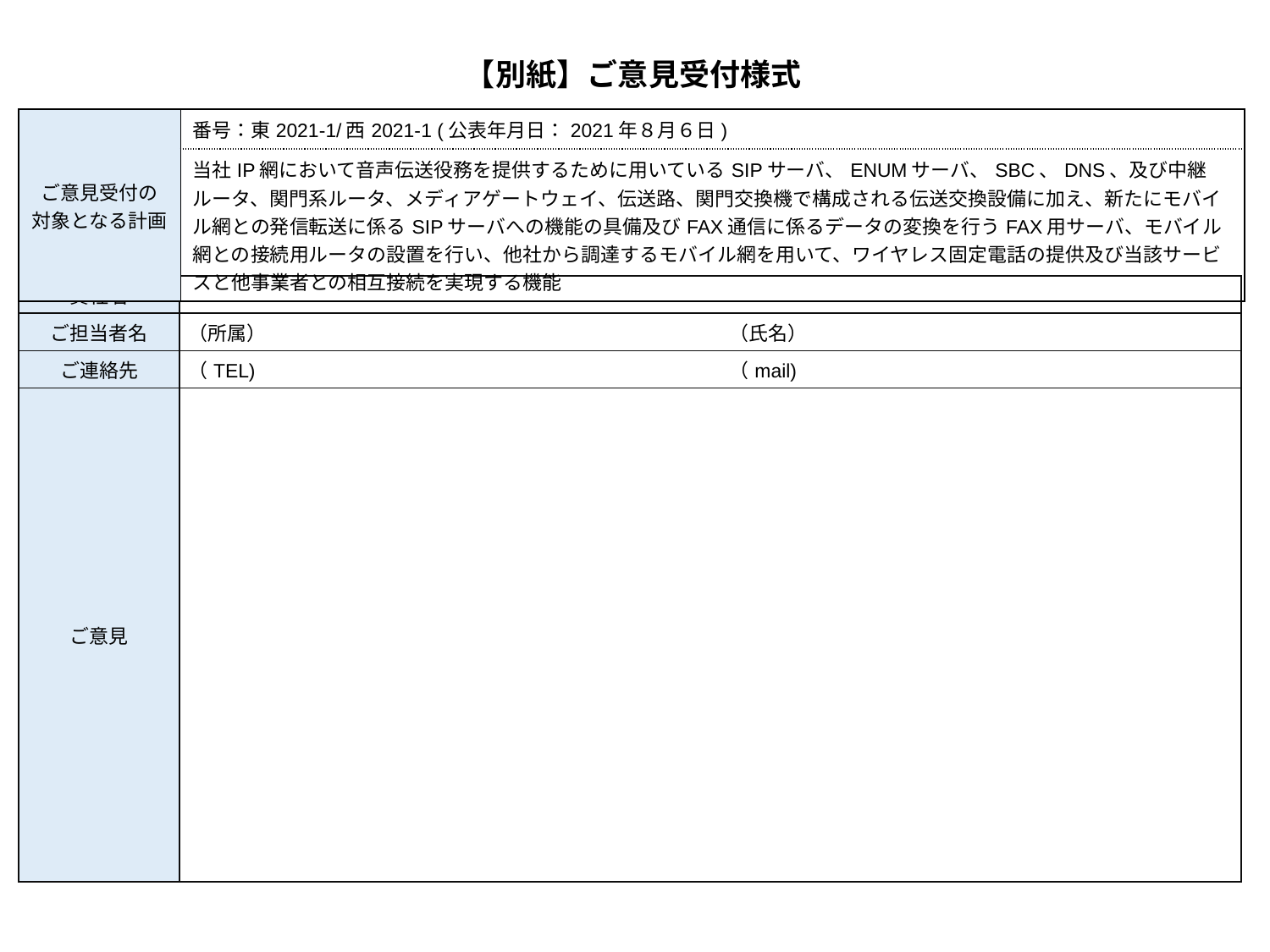

【別紙】ご意見受付様式
| ご意見受付の 対象となる計画 | 番号：東2021-1/西2021-1 (公表年月日：2021年８月６日) |
| --- | --- |
|  | 当社IP網において音声伝送役務を提供するために用いているSIPサーバ、ENUMサーバ、SBC、DNS、及び中継ルータ、関門系ルータ、メディアゲートウェイ、伝送路、関門交換機で構成される伝送交換設備に加え、新たにモバイル網との発信転送に係るSIPサーバへの機能の具備及びFAX通信に係るデータの変換を行うFAX用サーバ、モバイル網との接続用ルータの設置を行い、他社から調達するモバイル網を用いて、ワイヤレス固定電話の提供及び当該サービスと他事業者との相互接続を実現する機能 |
| 貴社名 |  |  |
| --- | --- | --- |
| ご担当者名 | （所属） | （氏名） |
| ご連絡先 | （TEL) | （mail) |
| ご意見 |  |  |